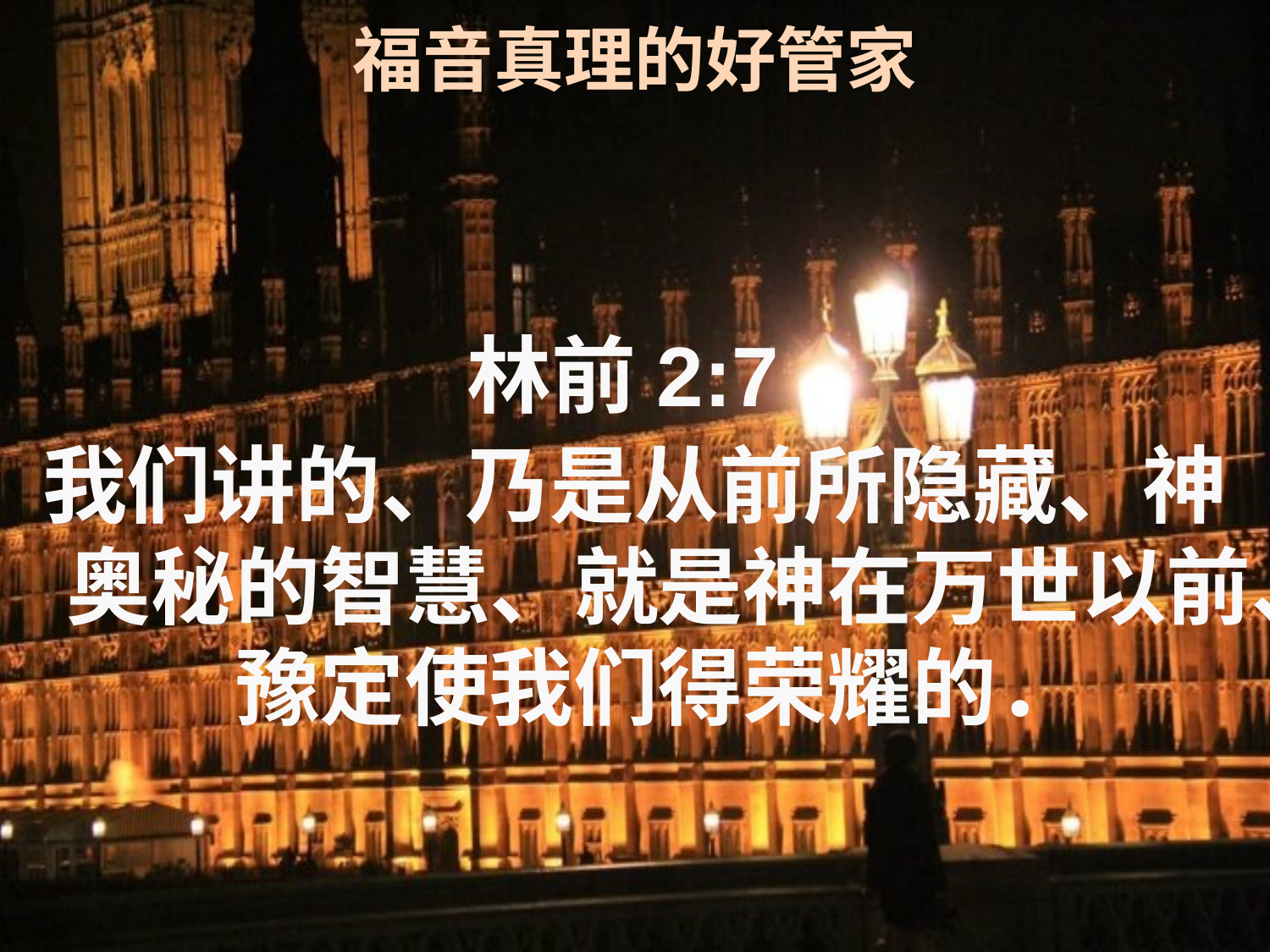

福音真理的好管家
林前2:7
我们讲的、乃是从前所隐藏、神奥秘的智慧、就是神在万世以前、豫定使我们得荣耀的．